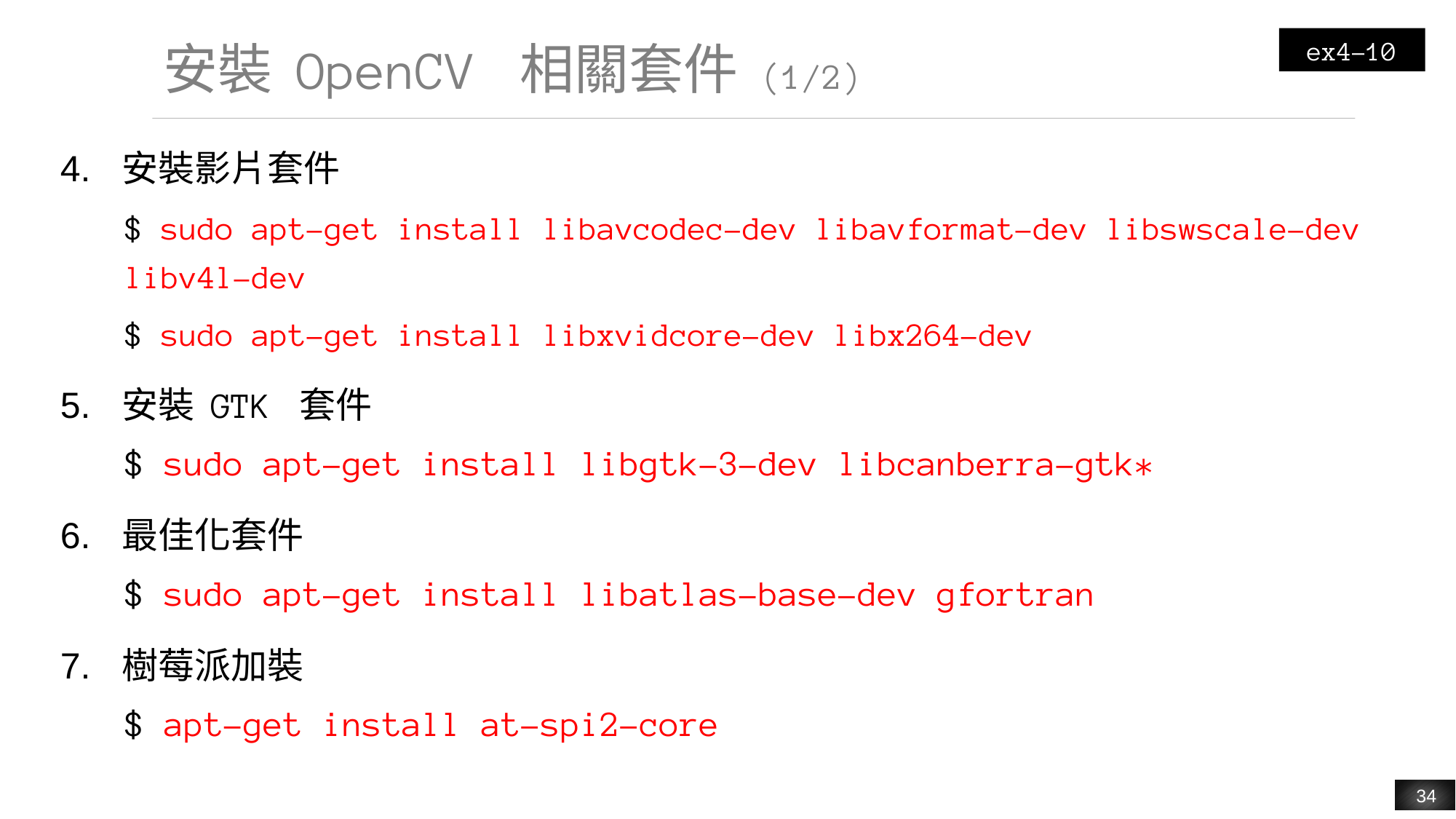

ex4-10
# 安裝 OpenCV 相關套件 (1/2)
安裝影片套件
$ sudo apt-get install libavcodec-dev libavformat-dev libswscale-dev libv4l-dev
$ sudo apt-get install libxvidcore-dev libx264-dev
安裝 GTK 套件
$ sudo apt-get install libgtk-3-dev libcanberra-gtk*
最佳化套件
$ sudo apt-get install libatlas-base-dev gfortran
樹莓派加裝
$ apt-get install at-spi2-core